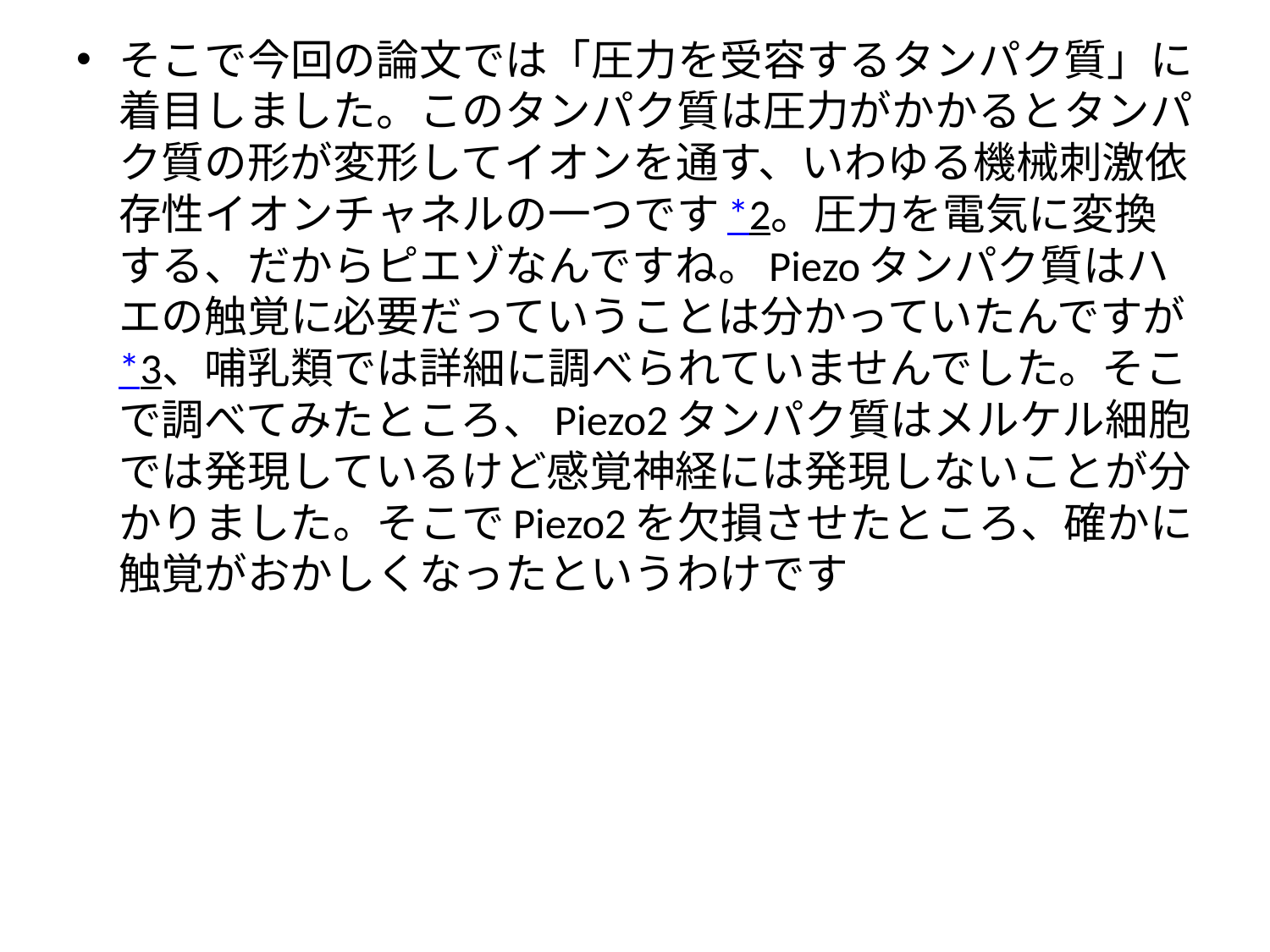

そこで今回の論文では「圧力を受容するタンパク質」に着目しました。このタンパク質は圧力がかかるとタンパク質の形が変形してイオンを通す、いわゆる機械刺激依存性イオンチャネルの一つです*2。圧力を電気に変換する、だからピエゾなんですね。Piezoタンパク質はハエの触覚に必要だっていうことは分かっていたんですが*3、哺乳類では詳細に調べられていませんでした。そこで調べてみたところ、Piezo2タンパク質はメルケル細胞では発現しているけど感覚神経には発現しないことが分かりました。そこでPiezo2を欠損させたところ、確かに触覚がおかしくなったというわけです